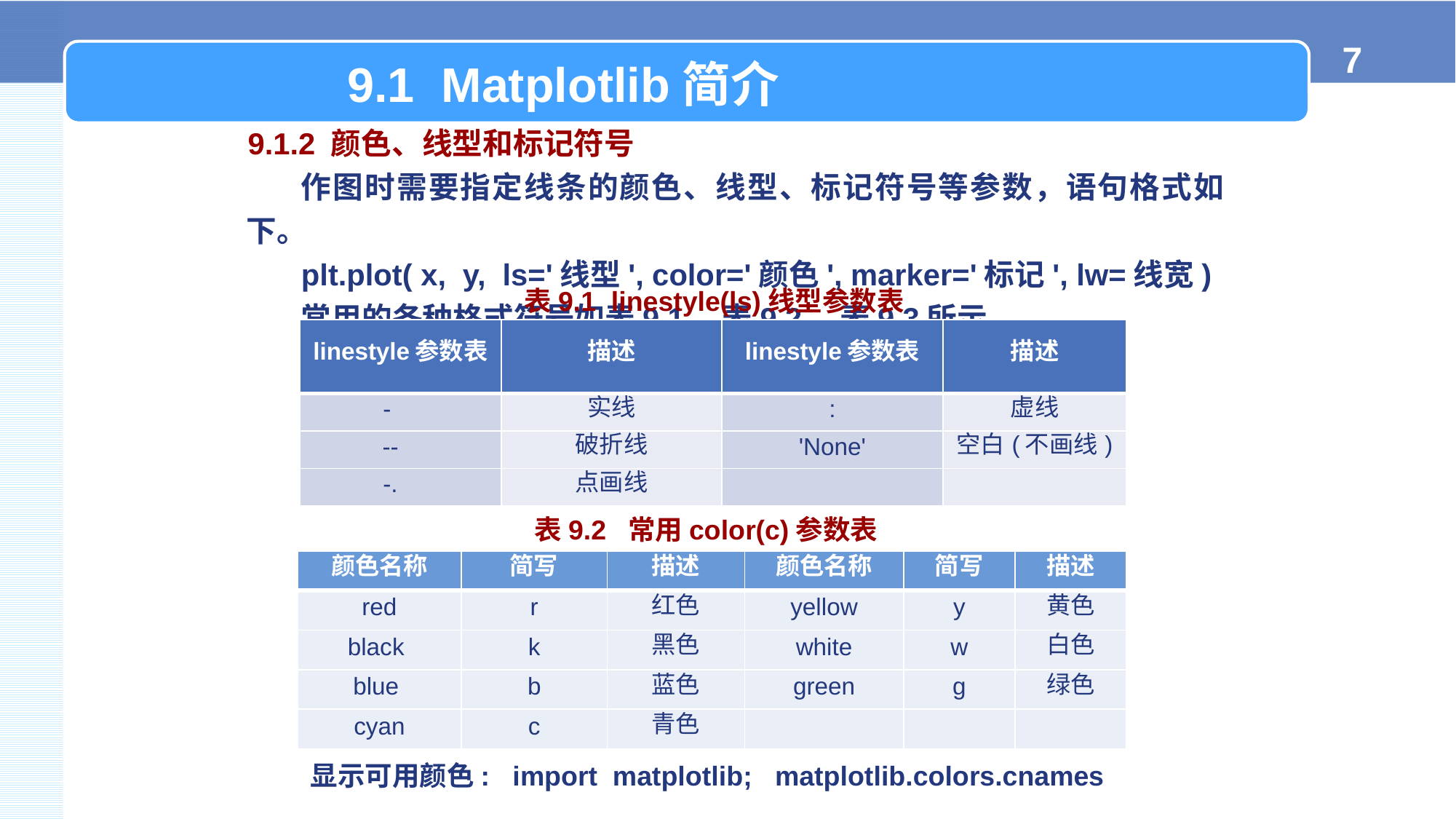

9.1  Matplotlib简介
9.1.2 颜色、线型和标记符号

作图时需要指定线条的颜色、线型、标记符号等参数，语句格式如下。
plt.plot( x,  y,  ls='线型', color='颜色', marker='标记', lw=线宽)
常用的各种格式符号如表9.1、表9.2、表9.3所示。
表9.1  linestyle(ls)线型参数表
| linestyle参数表 | 描述 | linestyle参数表 | 描述 |
| --- | --- | --- | --- |
| - | 实线 | : | 虚线 |
| -- | 破折线 | 'None' | 空白(不画线) |
| -. | 点画线 |  |  |
表9.2  常用color(c)参数表
| 颜色名称 | 简写 | 描述 | 颜色名称 | 简写 | 描述 |
| --- | --- | --- | --- | --- | --- |
| red | r | 红色 | yellow | y | 黄色 |
| black | k | 黑色 | white | w | 白色 |
| blue | b | 蓝色 | green | g | 绿色 |
| cyan | c | 青色 |  |  |  |
显示可用颜色:   import  matplotlib;   matplotlib.colors.cnames